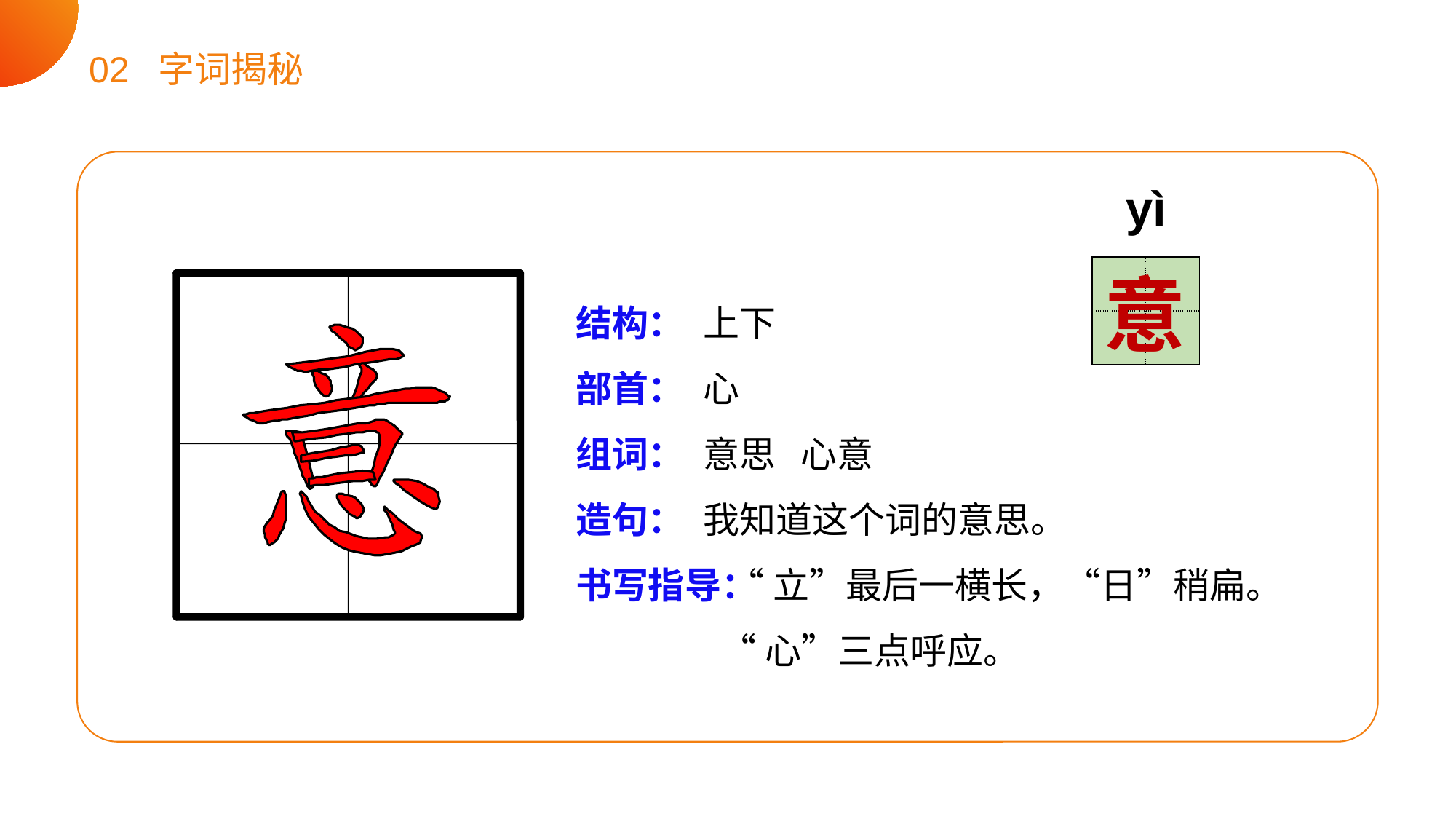

02  字词揭秘
yì
|  |  |
| --- | --- |
|  |  |
意

结构：
部首：
组词：
造句：
书写指导：
上下
心
意思   心意
我知道这个词的意思。
   “立”最后一横长，“日”稍扁。
  “心”三点呼应。